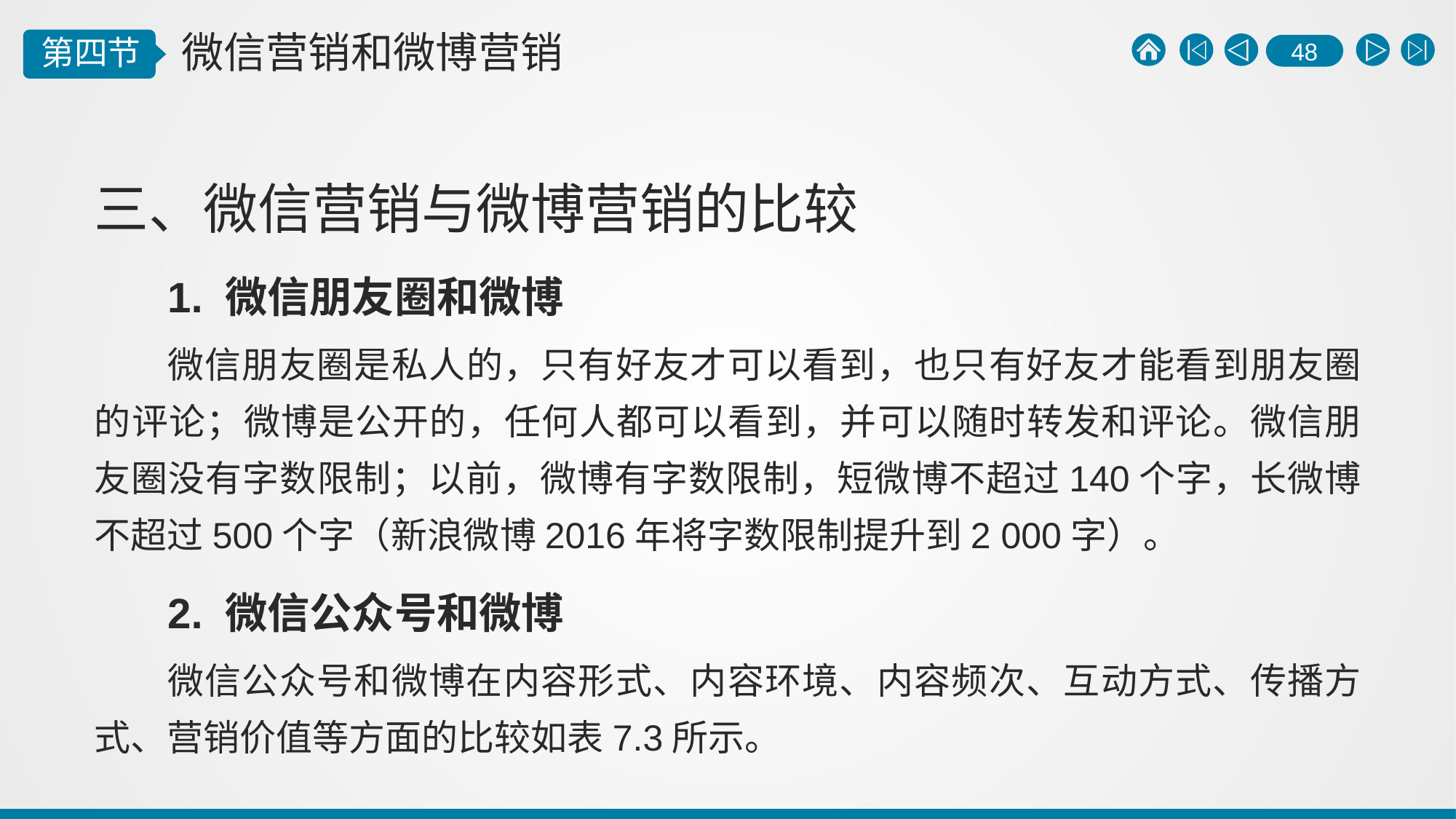

三、微信营销与微博营销的比较
1. 微信朋友圈和微博
微信朋友圈是私人的，只有好友才可以看到，也只有好友才能看到朋友圈的评论；微博是公开的，任何人都可以看到，并可以随时转发和评论。微信朋友圈没有字数限制；以前，微博有字数限制，短微博不超过140个字，长微博不超过500个字（新浪微博2016年将字数限制提升到2 000字）。
2. 微信公众号和微博
微信公众号和微博在内容形式、内容环境、内容频次、互动方式、传播方式、营销价值等方面的比较如表7.3所示。